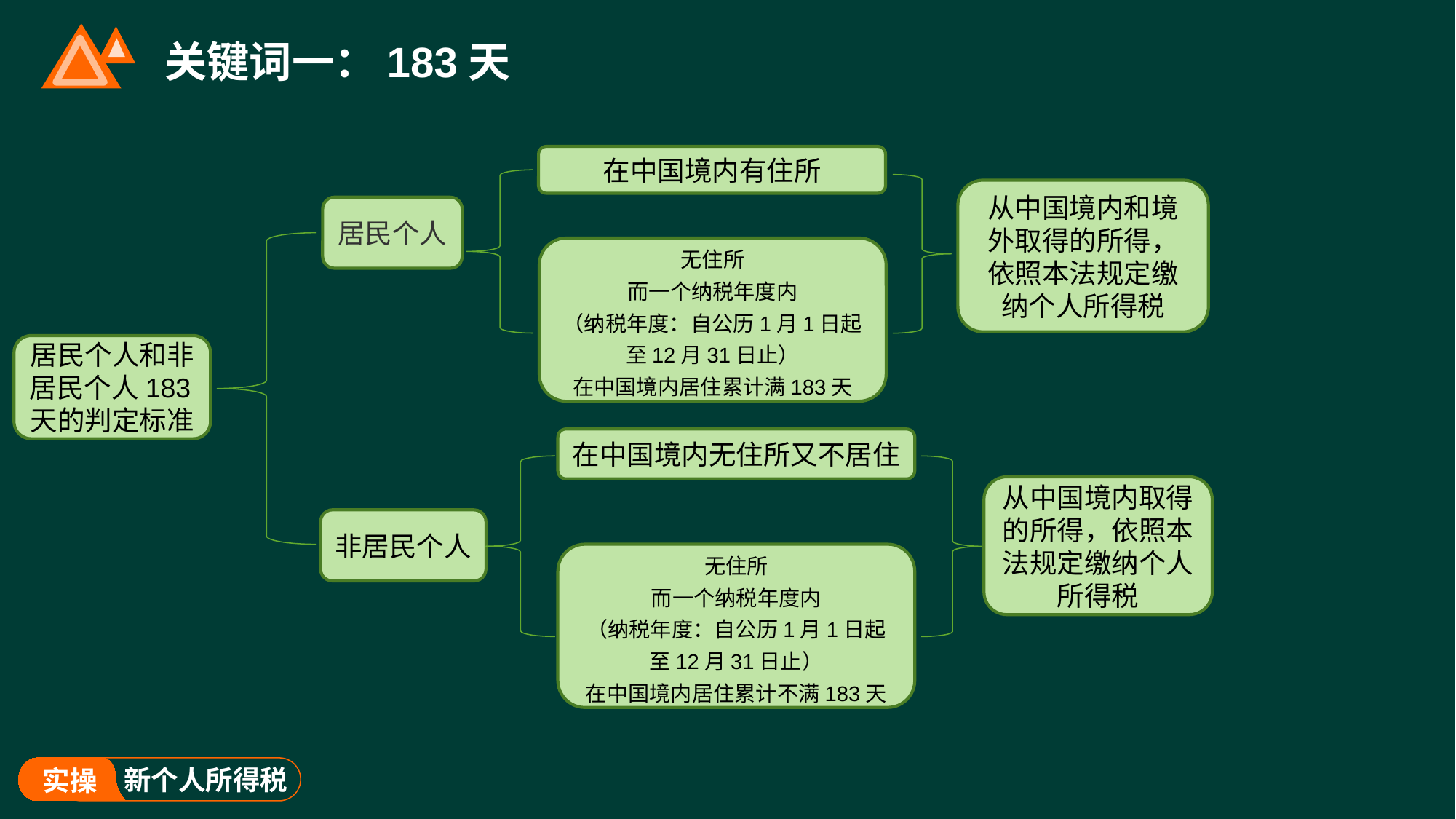

# 关键词一：183天
在中国境内有住所

从中国境内和境外取得的所得，依照本法规定缴纳个人所得税

居民个人

无住所
而一个纳税年度内
（纳税年度：自公历1月1日起至12月31日止）
在中国境内居住累计满183天

居民个人和非居民个人183天的判定标准
在中国境内无住所又不居住

从中国境内取得的所得，依照本法规定缴纳个人所得税

非居民个人
无住所
而一个纳税年度内
（纳税年度：自公历1月1日起至12月31日止）
在中国境内居住累计不满183天